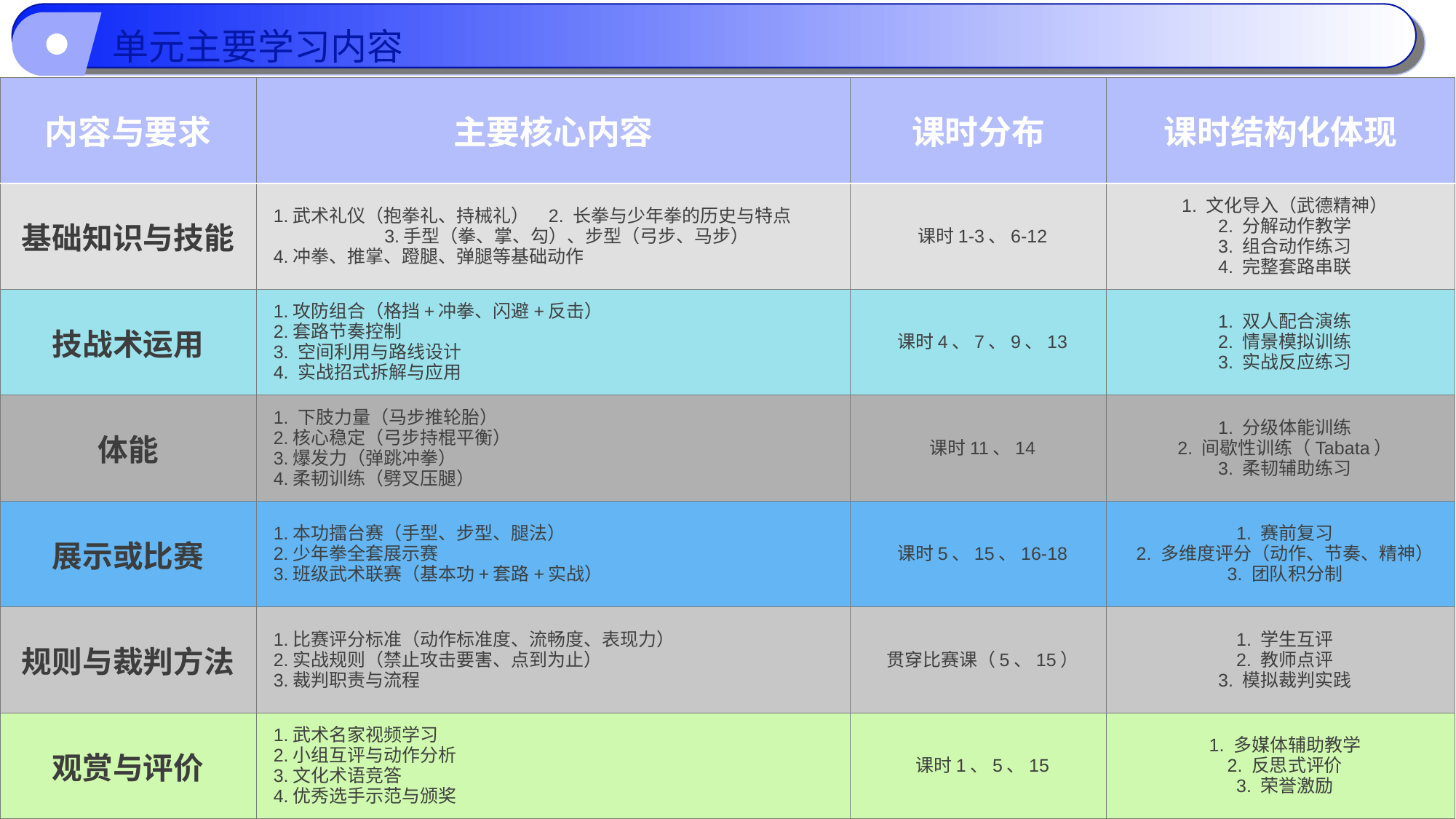

单元主要学习内容

| 内容与要求 | 主要核心内容 | 课时分布 | 课时结构化体现 |
| --- | --- | --- | --- |
| 基础知识与技能 | 1.武术礼仪（抱拳礼、持械礼） 2. 长拳与少年拳的历史与特点 3.手型（拳、掌、勾）、步型（弓步、马步） 4.冲拳、推掌、蹬腿、弹腿等基础动作 | 课时1-3、6-12 | 1. 文化导入（武德精神） 2. 分解动作教学 3. 组合动作练习 4. 完整套路串联 |
| 技战术运用 | 1.攻防组合（格挡+冲拳、闪避+反击） 2.套路节奏控制 3. 空间利用与路线设计 4. 实战招式拆解与应用 | 课时4、7、9、13 | 1. 双人配合演练 2. 情景模拟训练 3. 实战反应练习 |
| 体能 | 1. 下肢力量（马步推轮胎） 2.核心稳定（弓步持棍平衡） 3.爆发力（弹跳冲拳） 4.柔韧训练（劈叉压腿） | 课时11、14 | 1. 分级体能训练 2. 间歇性训练（Tabata） 3. 柔韧辅助练习 |
| 展示或比赛 | 1.本功擂台赛（手型、步型、腿法） 2.少年拳全套展示赛 3.班级武术联赛（基本功+套路+实战） | 课时5、15、16-18 | 1. 赛前复习 2. 多维度评分（动作、节奏、精神） 3. 团队积分制 |
| 规则与裁判方法 | 1.比赛评分标准（动作标准度、流畅度、表现力） 2.实战规则（禁止攻击要害、点到为止） 3.裁判职责与流程 | 贯穿比赛课（5、15） | 1. 学生互评 2. 教师点评 3. 模拟裁判实践 |
| 观赏与评价 | 1.武术名家视频学习 2.小组互评与动作分析 3.文化术语竞答 4.优秀选手示范与颁奖 | 课时1、5、15 | 1. 多媒体辅助教学 2. 反思式评价 3. 荣誉激励 |